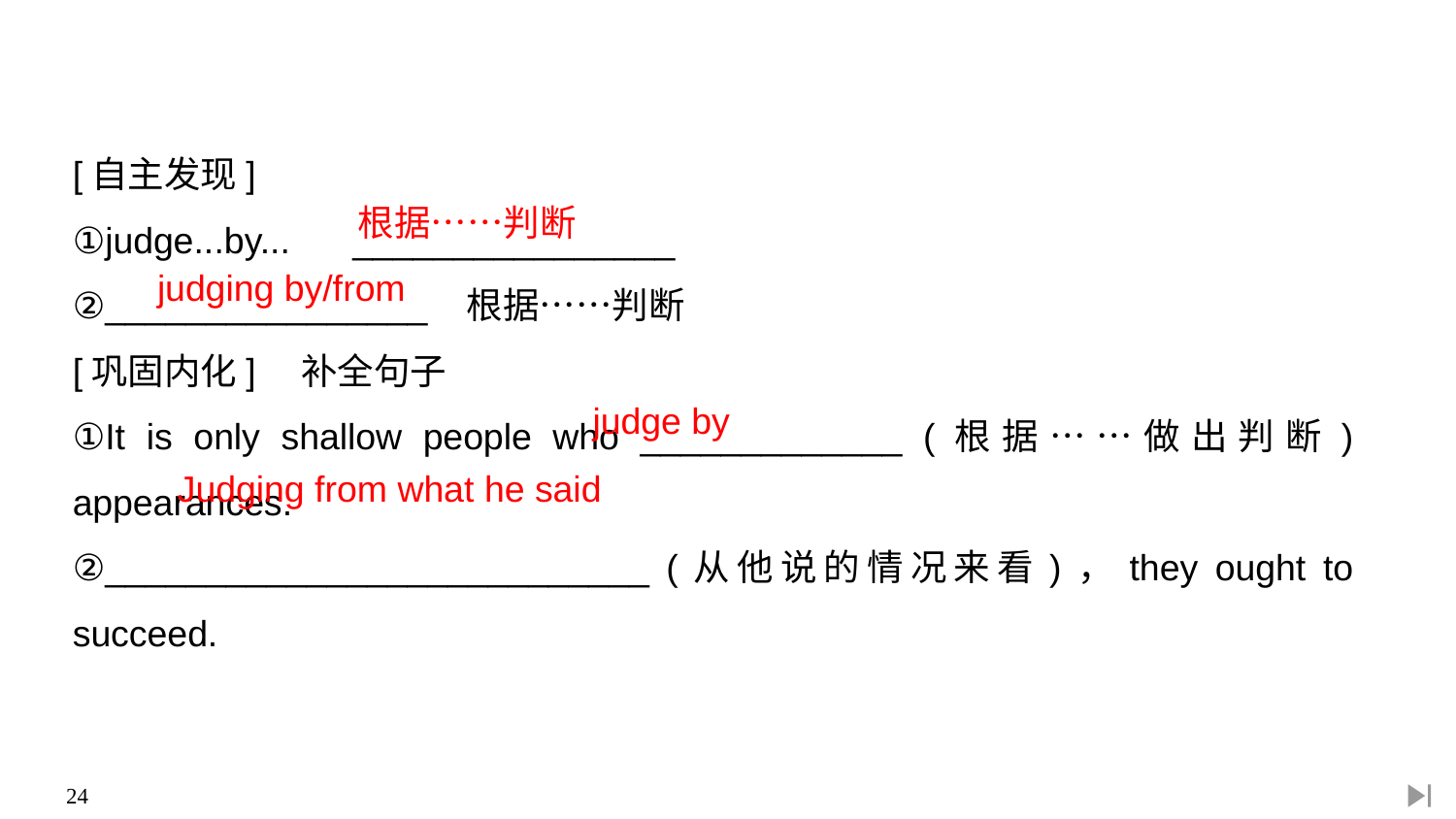

[自主发现]
①judge...by...　 ________________
②________________   根据……判断
[巩固内化]　补全句子
①It is only shallow people who _____________ (根据……做出判断) appearances.
②___________________________ (从他说的情况来看)，they ought to succeed.
根据……判断
judging by/from
judge by
Judging from what he said